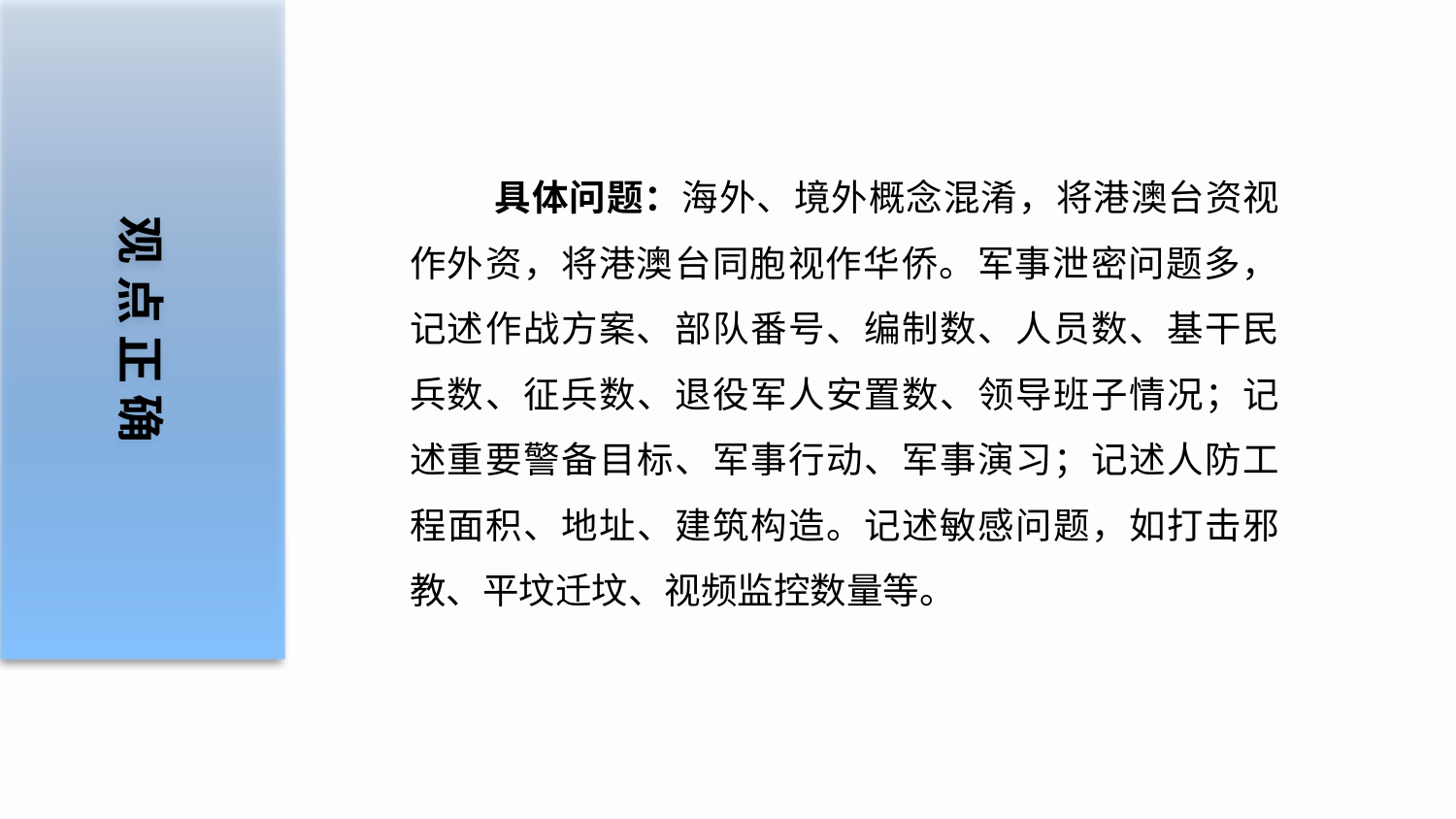

观 点 正 确
   具体问题：海外、境外概念混淆，将港澳台资视作外资，将港澳台同胞视作华侨。军事泄密问题多，记述作战方案、部队番号、编制数、人员数、基干民兵数、征兵数、退役军人安置数、领导班子情况；记述重要警备目标、军事行动、军事演习；记述人防工程面积、地址、建筑构造。记述敏感问题，如打击邪教、平坟迁坟、视频监控数量等。